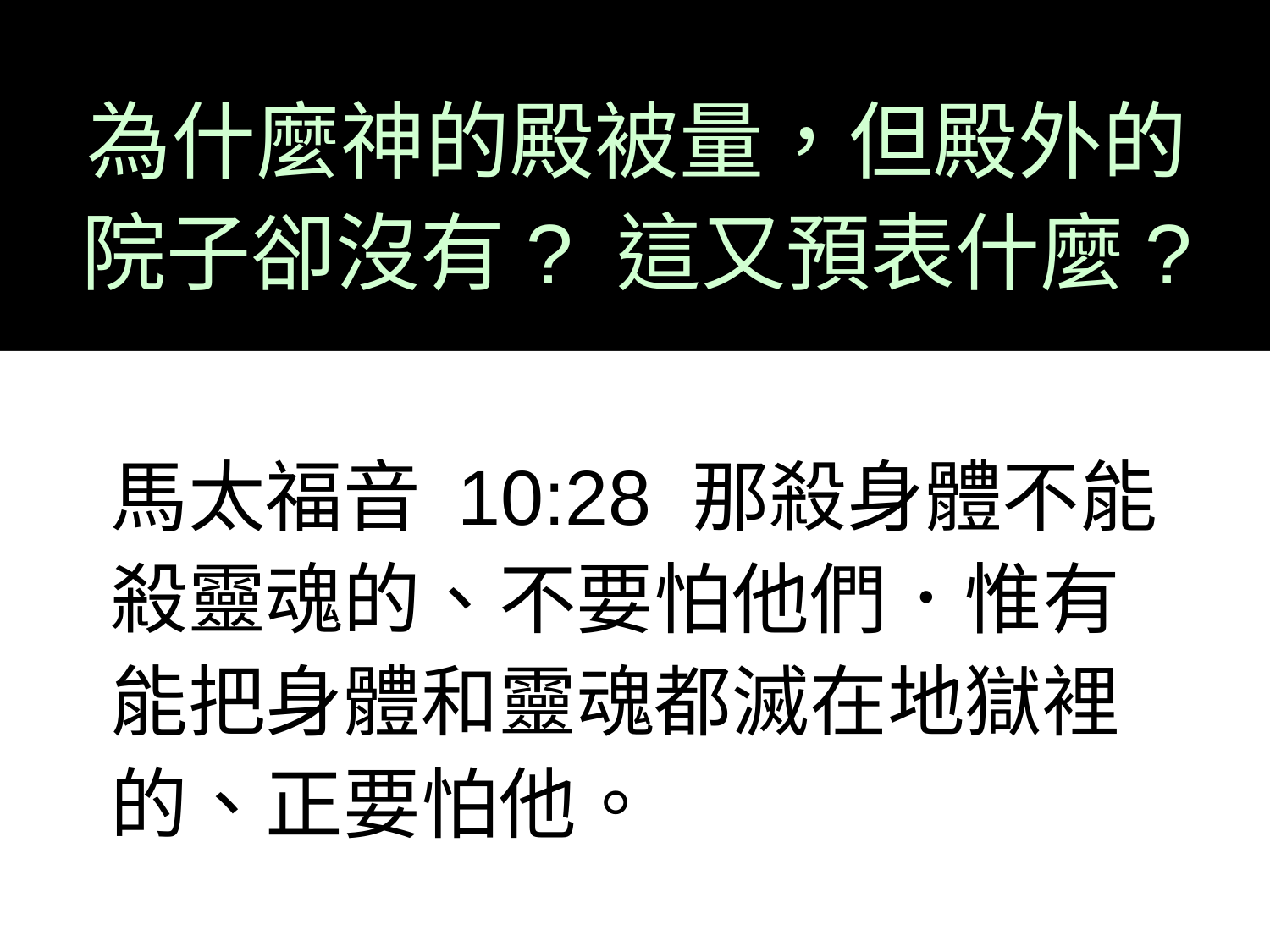

# 為什麼神的殿被量，但殿外的院子卻沒有? 這又預表什麼?

馬太福音 10:28 那殺身體不能殺靈魂的、不要怕他們．惟有能把身體和靈魂都滅在地獄裡的、正要怕他。